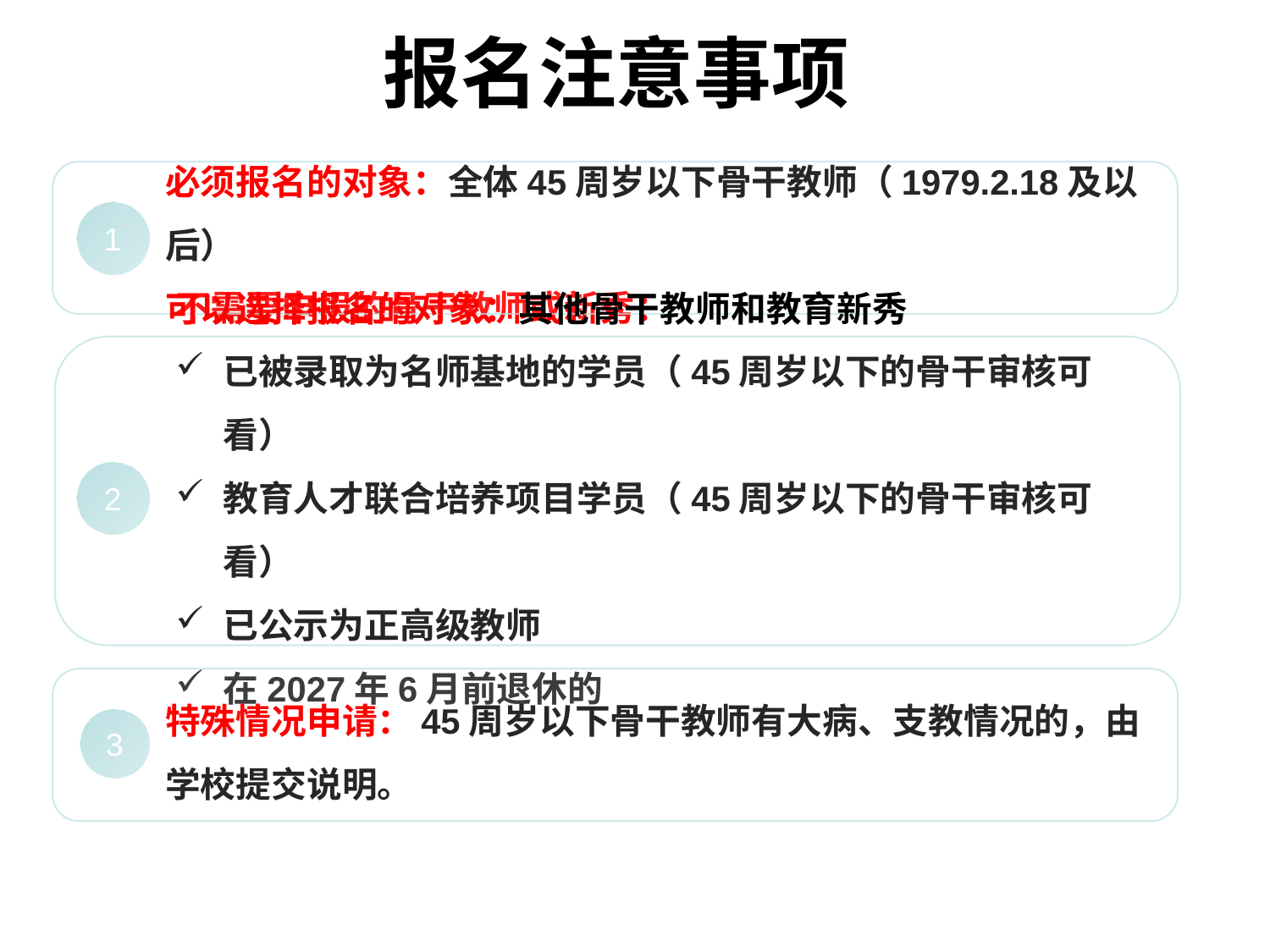

# 报名注意事项
必须报名的对象：全体45周岁以下骨干教师（1979.2.18及以后）
可以选择报名的对象：其他骨干教师和教育新秀
1
不需要申报的骨干教师或新秀：
已被录取为名师基地的学员（45周岁以下的骨干审核可看）
教育人才联合培养项目学员（45周岁以下的骨干审核可看）
已公示为正高级教师
在2027年6月前退休的
2
特殊情况申请：45周岁以下骨干教师有大病、支教情况的，由学校提交说明。
3